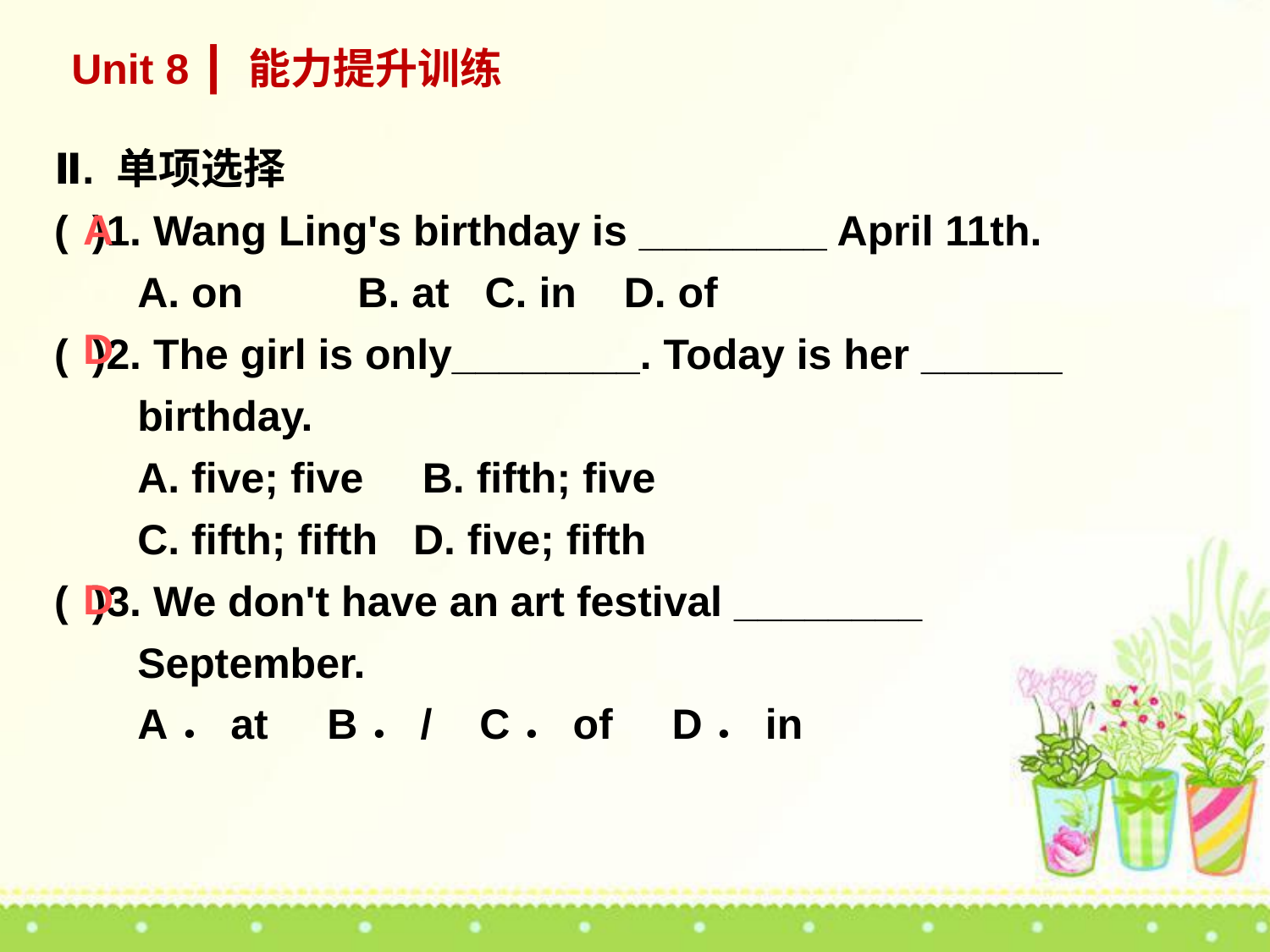

Unit 8 ┃ 能力提升训练
Ⅱ. 单项选择
(  )1. Wang Ling's birthday is ________ April 11th.
       A. on　　 B. at   C. in    D. of
(  )2. The girl is only________. Today is her ______
       birthday.
       A. five; five     B. fifth; five
       C. fifth; fifth   D. five; fifth
(  )3. We don't have an art festival ________
       September.
       A．at     B．/    C．of     D．in
A
D
D